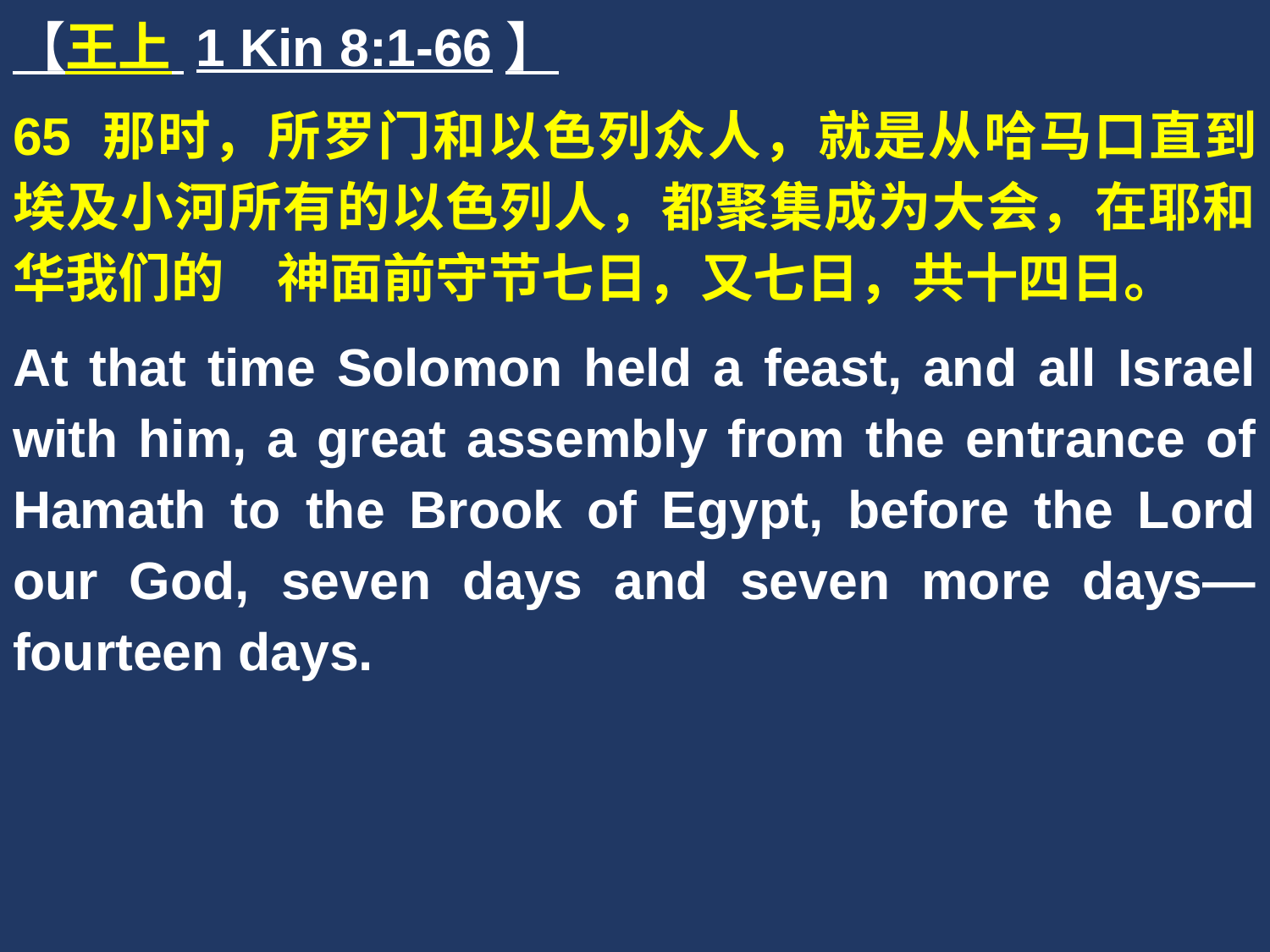

【王上 1 Kin 8:1-66】
65 那时，所罗门和以色列众人，就是从哈马口直到埃及小河所有的以色列人，都聚集成为大会，在耶和华我们的　神面前守节七日，又七日，共十四日。
At that time Solomon held a feast, and all Israel with him, a great assembly from the entrance of Hamath to the Brook of Egypt, before the Lord our God, seven days and seven more days—fourteen days.